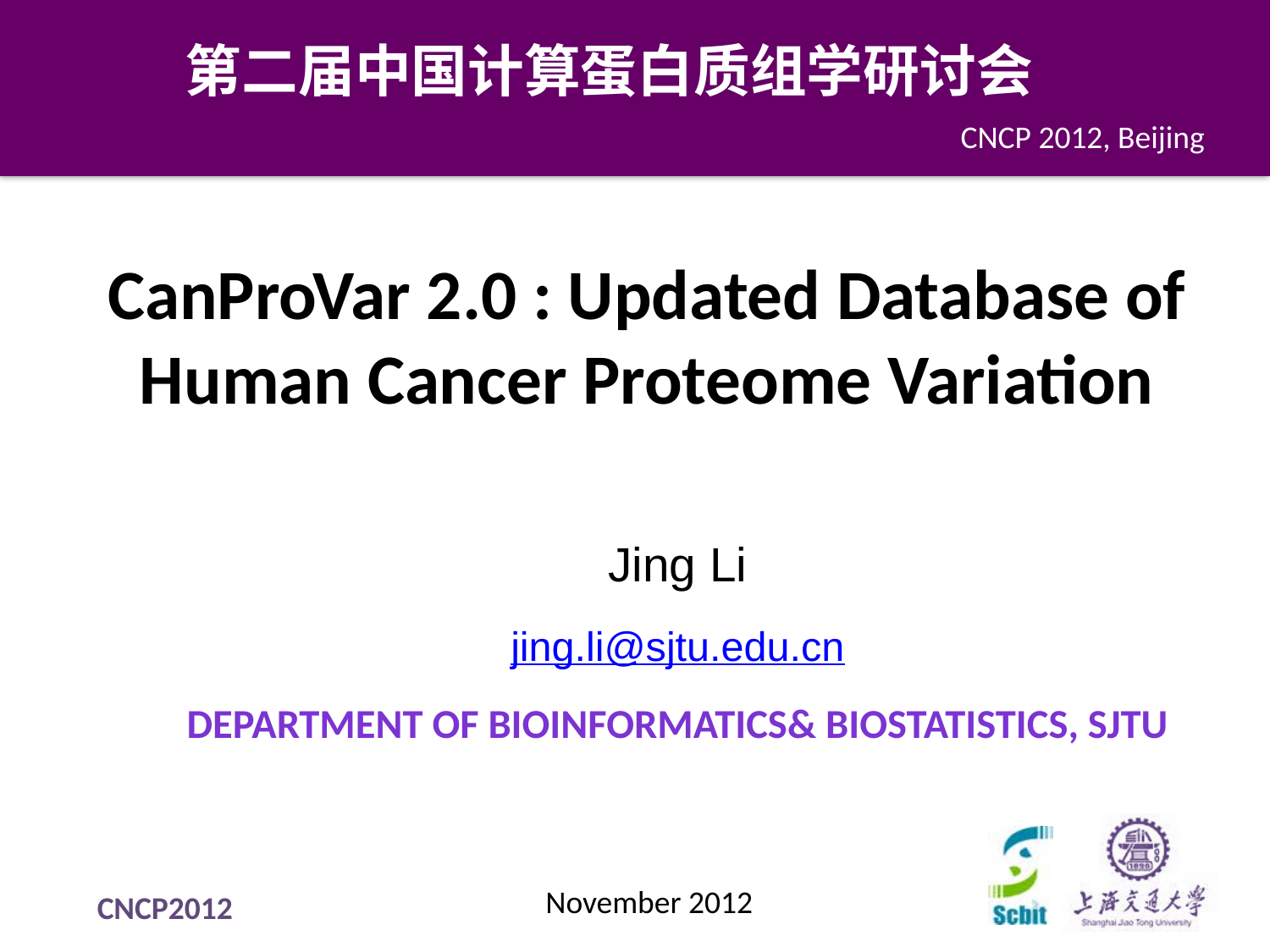

第二届中国计算蛋白质组学研讨会
CNCP 2012, Beijing
# CanProVar 2.0 : Updated Database of Human Cancer Proteome Variation
Jing Li
jing.li@sjtu.edu.cn
Department of Bioinformatics& Biostatistics, SJTU
November 2012